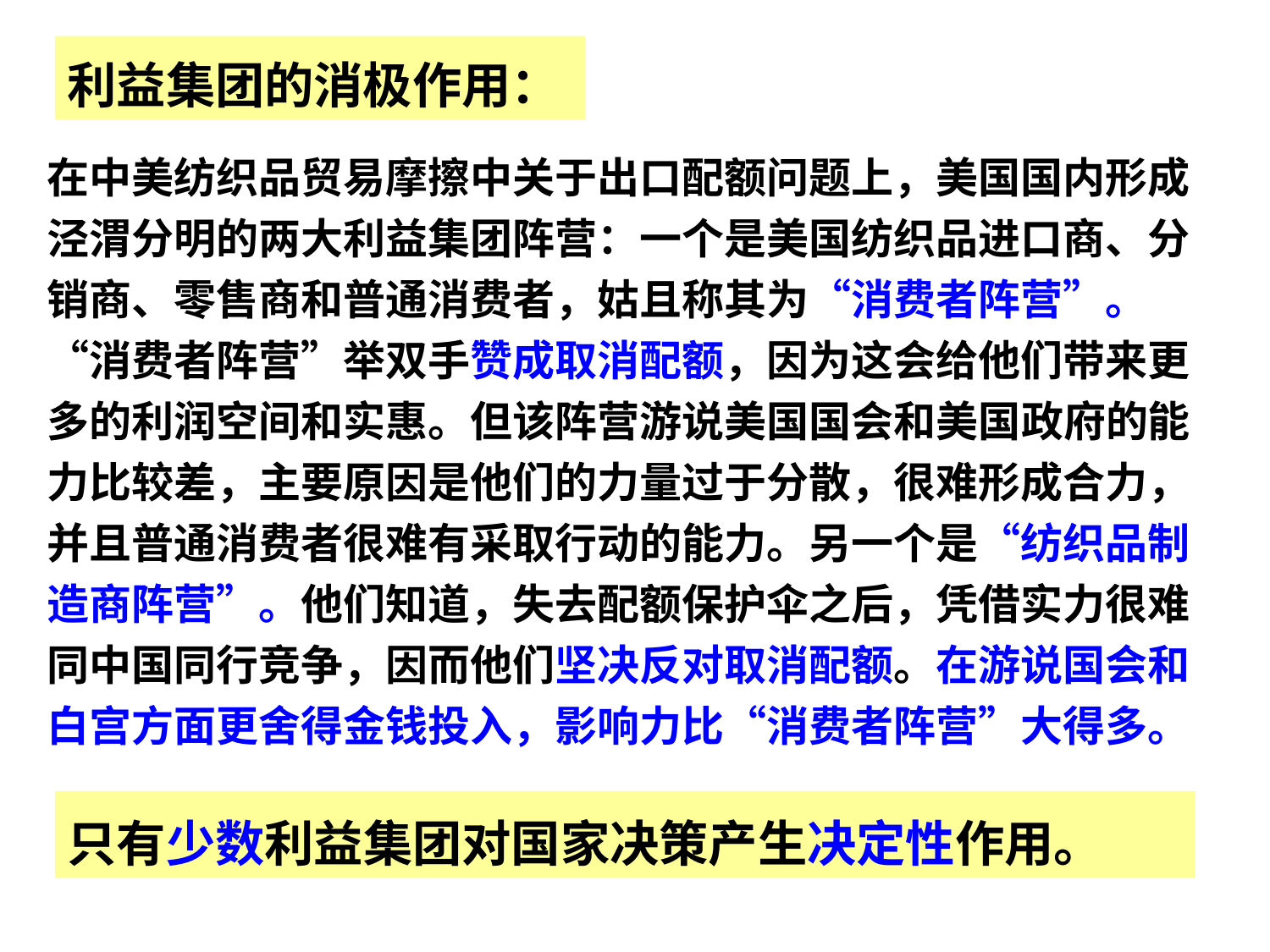

利益集团的消极作用：
在中美纺织品贸易摩擦中关于出口配额问题上，美国国内形成泾渭分明的两大利益集团阵营：一个是美国纺织品进口商、分销商、零售商和普通消费者，姑且称其为“消费者阵营”。 “消费者阵营”举双手赞成取消配额，因为这会给他们带来更多的利润空间和实惠。但该阵营游说美国国会和美国政府的能力比较差，主要原因是他们的力量过于分散，很难形成合力，并且普通消费者很难有采取行动的能力。另一个是“纺织品制造商阵营”。他们知道，失去配额保护伞之后，凭借实力很难同中国同行竞争，因而他们坚决反对取消配额。在游说国会和白宫方面更舍得金钱投入，影响力比“消费者阵营”大得多。
只有少数利益集团对国家决策产生决定性作用。